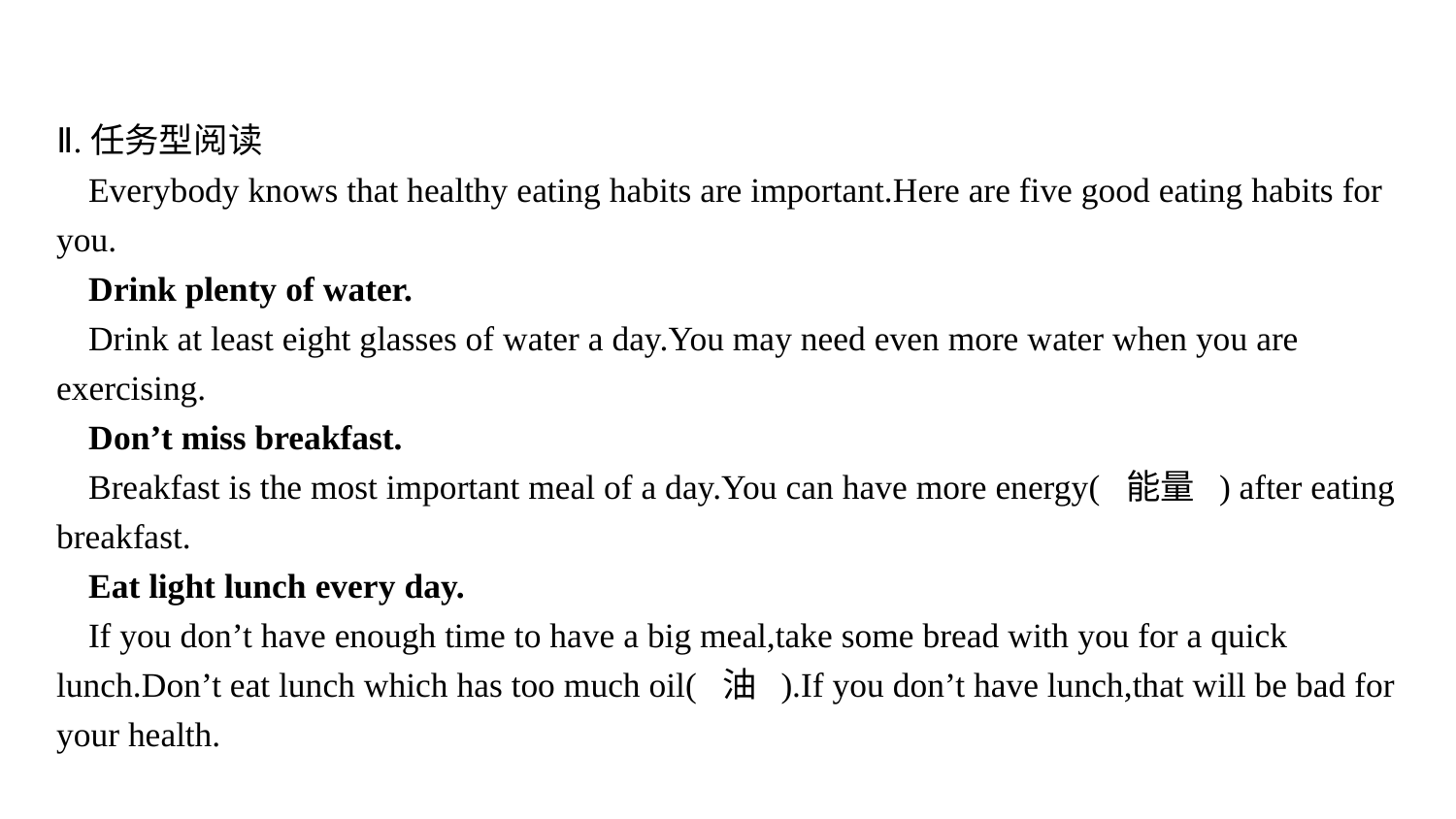

Ⅱ.任务型阅读
Everybody knows that healthy eating habits are important.Here are five good eating habits for you.
Drink plenty of water.
Drink at least eight glasses of water a day.You may need even more water when you are exercising.
Don’t miss breakfast.
Breakfast is the most important meal of a day.You can have more energy(  能量  ) after eating breakfast.
Eat light lunch every day.
If you don’t have enough time to have a big meal,take some bread with you for a quick lunch.Don’t eat lunch which has too much oil(  油  ).If you don’t have lunch,that will be bad for your health.